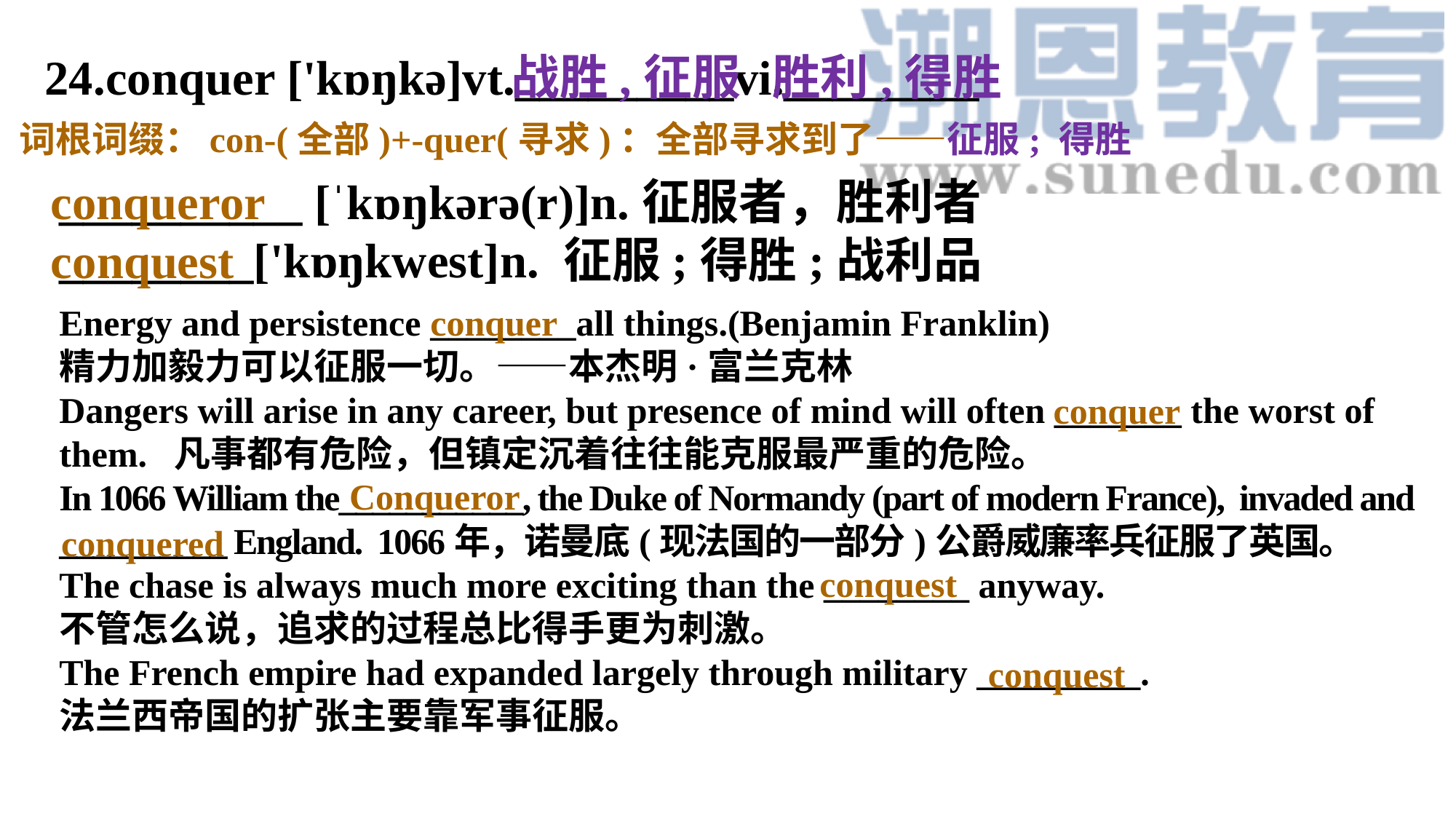

24.conquer ['kɒŋkə]vt._________vi.________
 战胜,征服
 胜利,得胜
 词根词缀：con-(全部)+-quer(寻求)：全部寻求到了——征服; 得胜
 conqueror
__________ [ˈkɒŋkərə(r)]n.征服者，胜利者________['kɒŋkwest]n. 征服;得胜;战利品
 conquest
Energy and persistence ________all things.(Benjamin Franklin)
精力加毅力可以征服一切。——本杰明·富兰克林
Dangers will arise in any career, but presence of mind will often _______ the worst of them.  凡事都有危险，但镇定沉着往往能克服最严重的危险。
In 1066 William the___________, the Duke of Normandy (part of modern France),  invaded and __________ England.  1066年，诺曼底(现法国的一部分)公爵威廉率兵征服了英国。
The chase is always much more exciting than the ________ anyway.
不管怎么说，追求的过程总比得手更为刺激。
The French empire had expanded largely through military _________.
法兰西帝国的扩张主要靠军事征服。
 conquer
 conquer
 Conqueror
 conquered
 conquest
 conquest